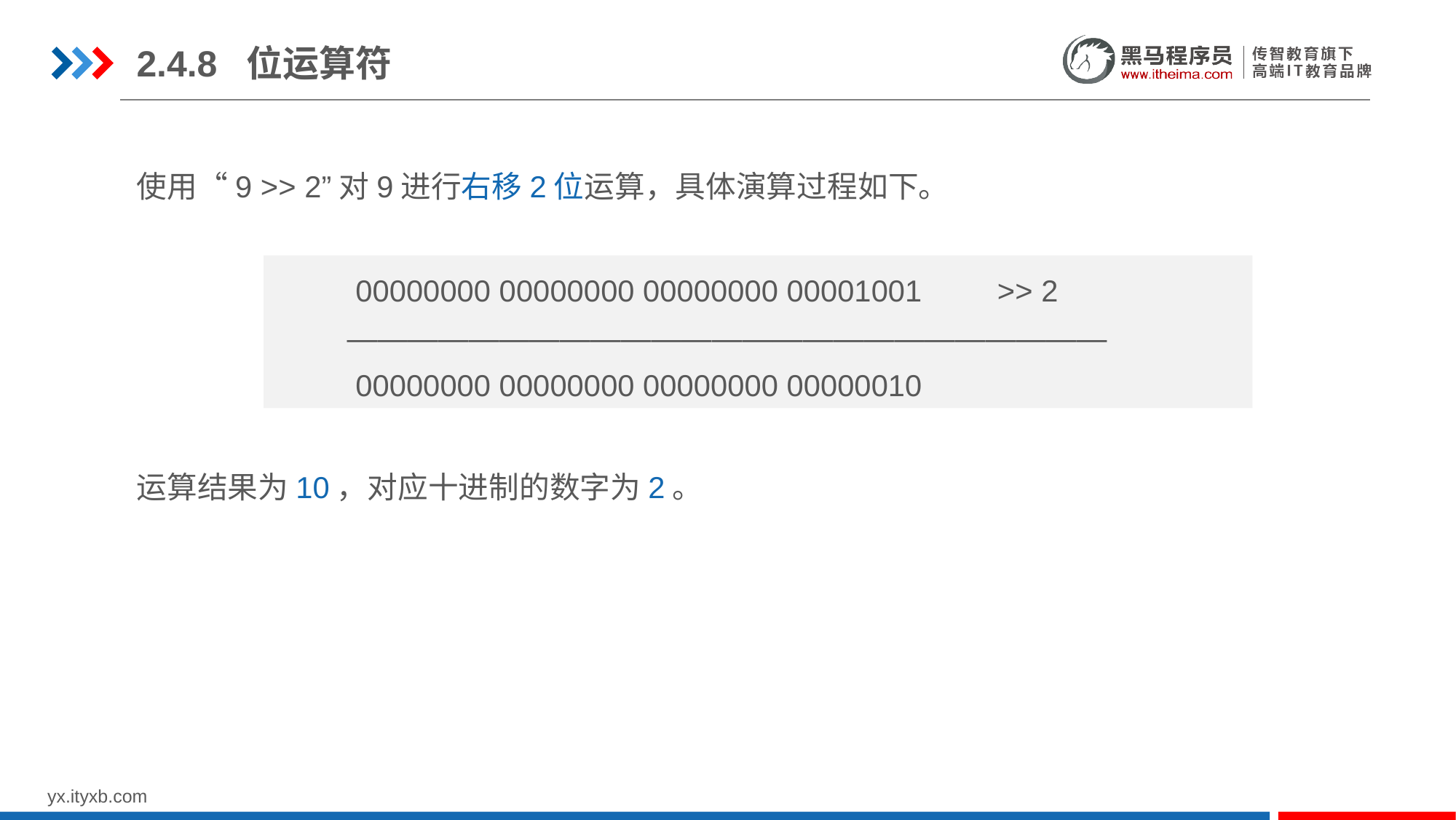

2.4.8  位运算符
使用“9 >> 2”对9进行右移2位运算，具体演算过程如下。

 00000000 00000000 00000000 00001001         >> 2
—————————————————————————
 00000000 00000000 00000000 00000010
运算结果为10，对应十进制的数字为2。